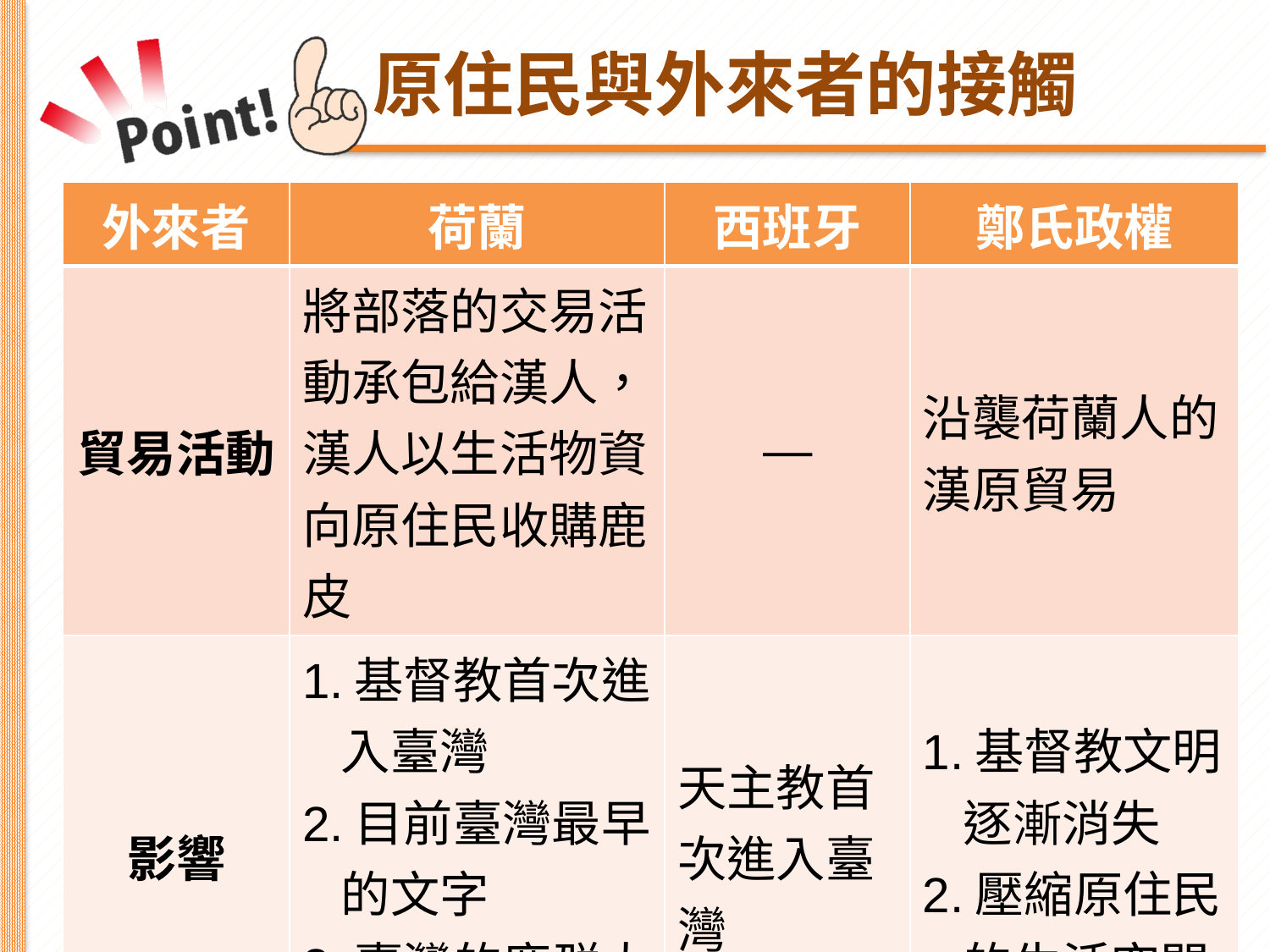

# 原住民與外來者的接觸
| 外來者 | 荷蘭 | 西班牙 | 鄭氏政權 |
| --- | --- | --- | --- |
| 貿易活動 | 將部落的交易活動承包給漢人，漢人以生活物資，向原住民收購鹿皮 | — | 沿襲荷蘭人的漢原貿易 |
| 影響 | 1.基督教首次進入臺灣 2.目前臺灣最早的文字 3.臺灣的鹿群大幅減少 | 天主教首次進入臺灣 | 1.基督教文明逐漸消失 2.壓縮原住民的生活空間 |